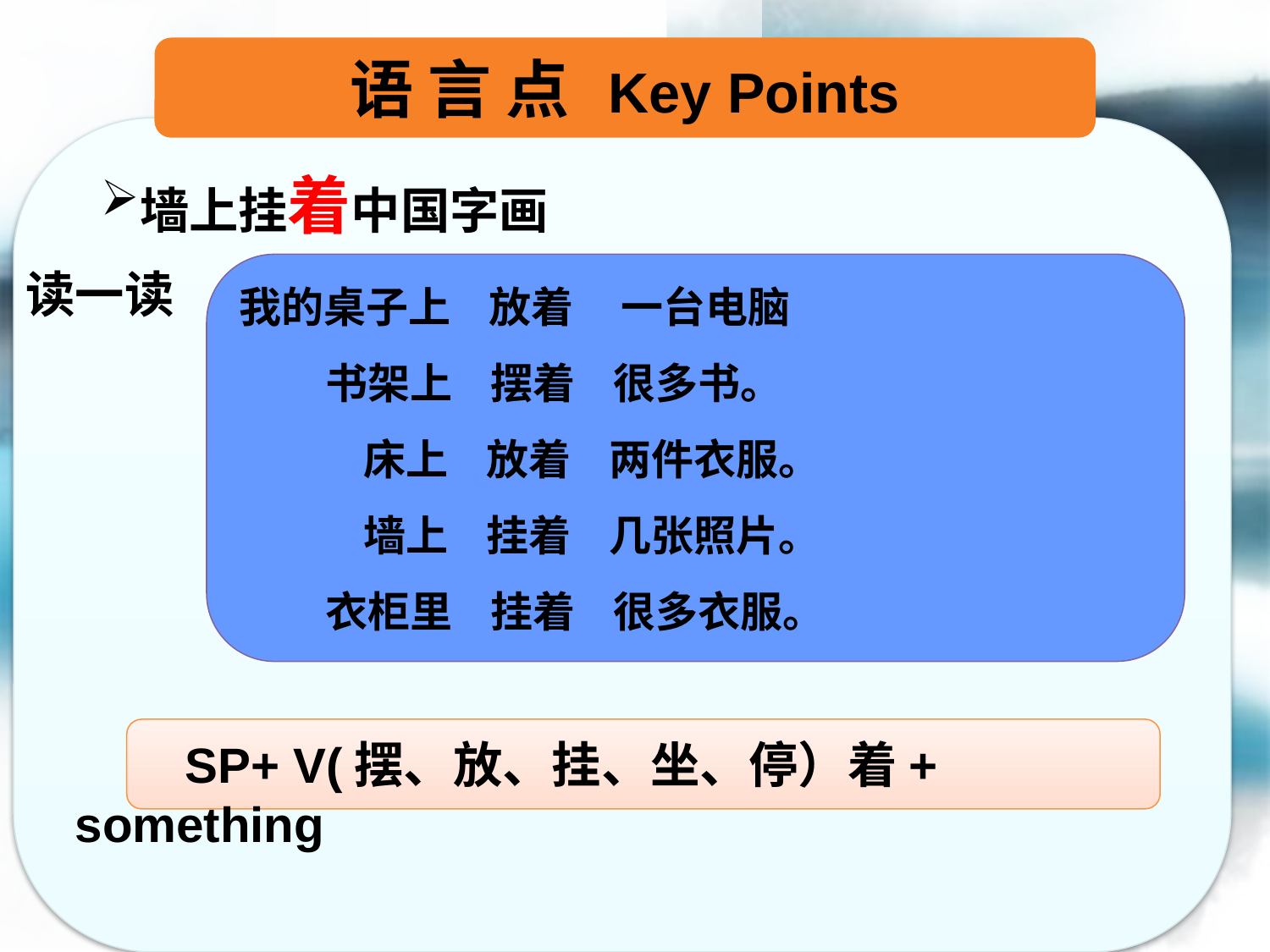

语 言 点  Key Points

墙上挂着中国字画

我的桌子上    放着     一台电脑
        书架上    摆着    很多书。
            床上    放着    两件衣服。
            墙上    挂着    几张照片。
        衣柜里    挂着    很多衣服。

读一读

        SP+ V(摆、放、挂、坐、停）着+ something